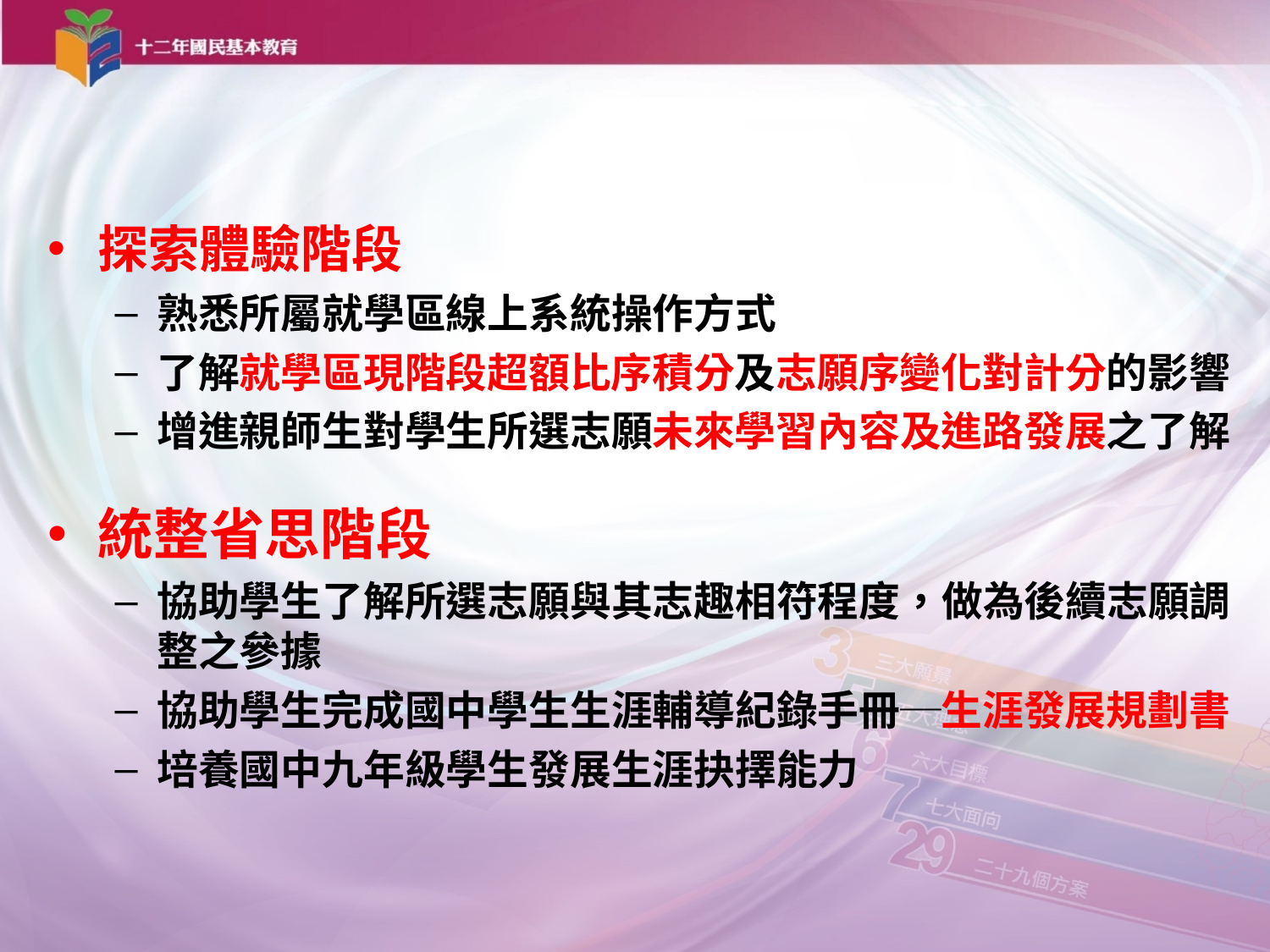

#
探索體驗階段
熟悉所屬就學區線上系統操作方式
了解就學區現階段超額比序積分及志願序變化對計分的影響
增進親師生對學生所選志願未來學習內容及進路發展之了解
統整省思階段
協助學生了解所選志願與其志趣相符程度，做為後續志願調整之參據
協助學生完成國中學生生涯輔導紀錄手冊─生涯發展規劃書
培養國中九年級學生發展生涯抉擇能力